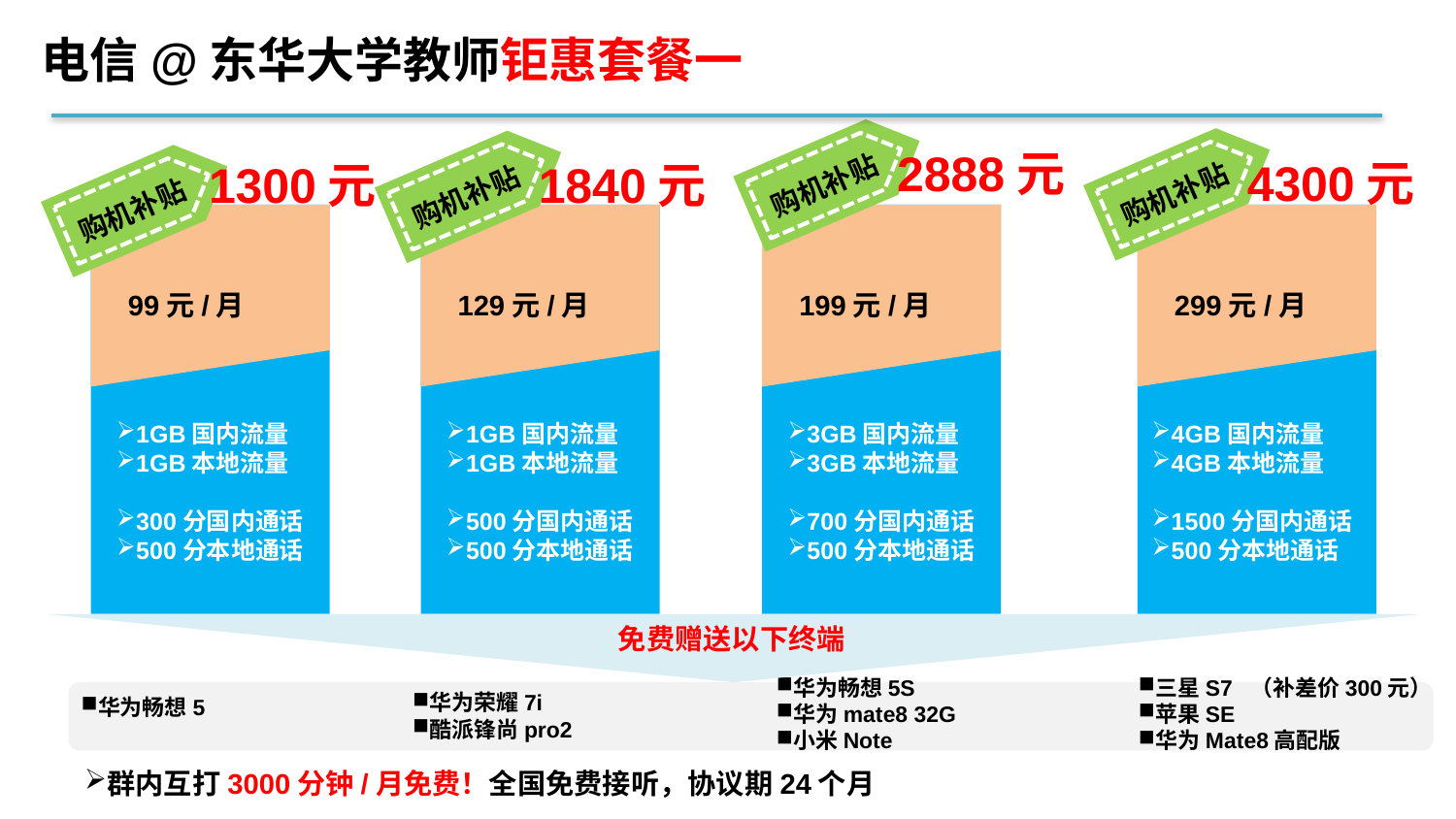

电信@东华大学教师钜惠套餐一
一

购机补贴
2888元
一

购机补贴
4300元
1300元
一

购机补贴
1840元
一

购机补贴

99元/月
129元/月
199元/月
299元/月
1GB国内流量
1GB本地流量

300分国内通话
500分本地通话

1GB国内流量
1GB本地流量

500分国内通话
500分本地通话

3GB国内流量
3GB本地流量

700分国内通话
500分本地通话

4GB国内流量
4GB本地流量

1500分国内通话
500分本地通话

免费赠送以下终端
华为畅想5S
华为mate8 32G
小米Note
三星S7  （补差价300元）
苹果SE
华为Mate8高配版
华为荣耀7i
酷派锋尚pro2

华为畅想5
群内互打3000分钟/月免费！全国免费接听，协议期24个月